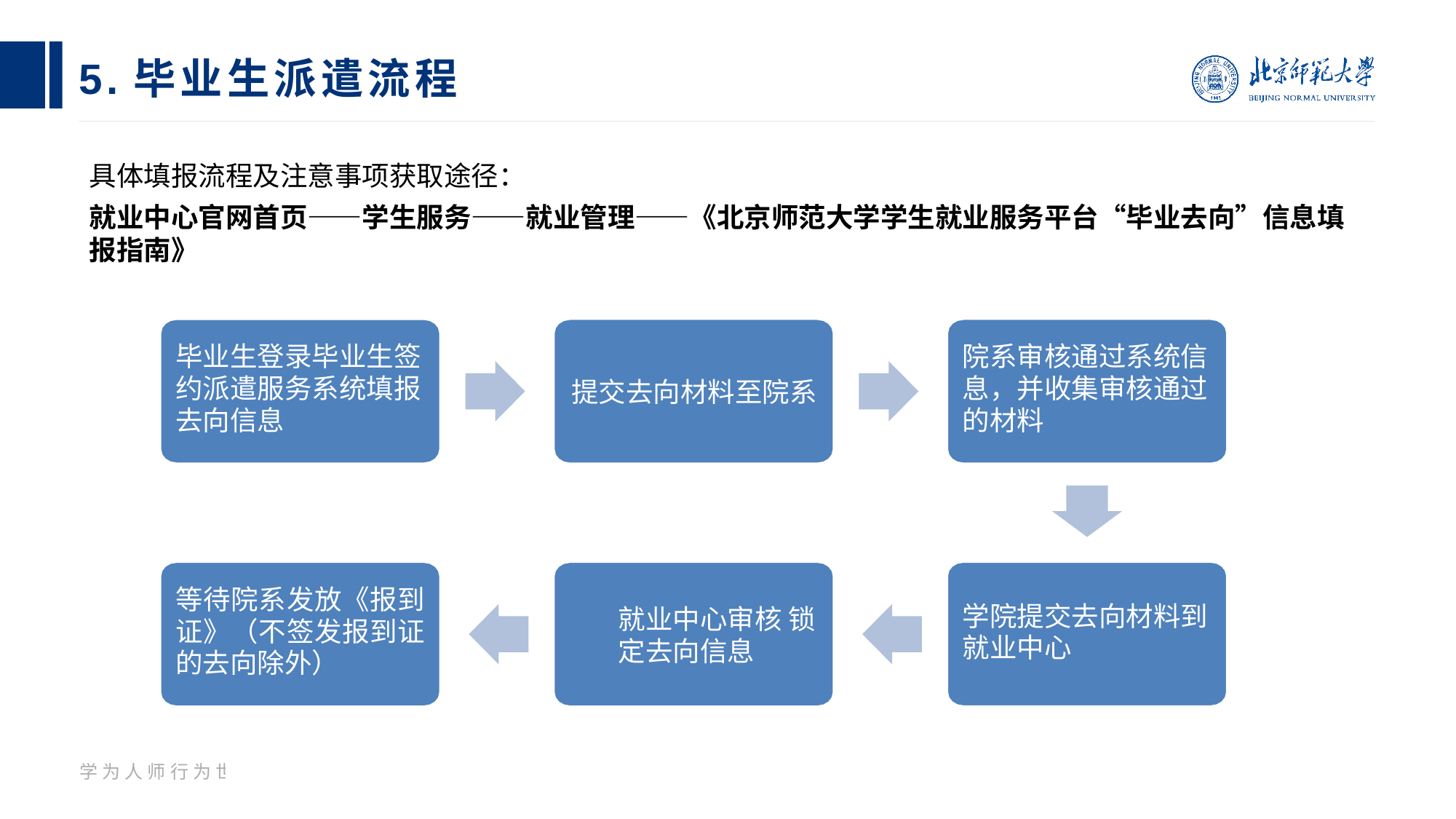

# 5.毕业生派遣流程
具体填报流程及注意事项获取途径：
就业中心官网首页——学生服务——就业管理——《北京师范大学学生就业服务平台“毕业去向”信息填报指南》

毕业生登录毕业生签约派遣服务系统填报去向信息
院系审核通过系统信息，并收集审核通过的材料
提交去向材料至院系

等待院系发放《报到证》（不签发报到证的去向除外）
学院提交去向材料到就业中心
就业中心审核 锁定去向信息